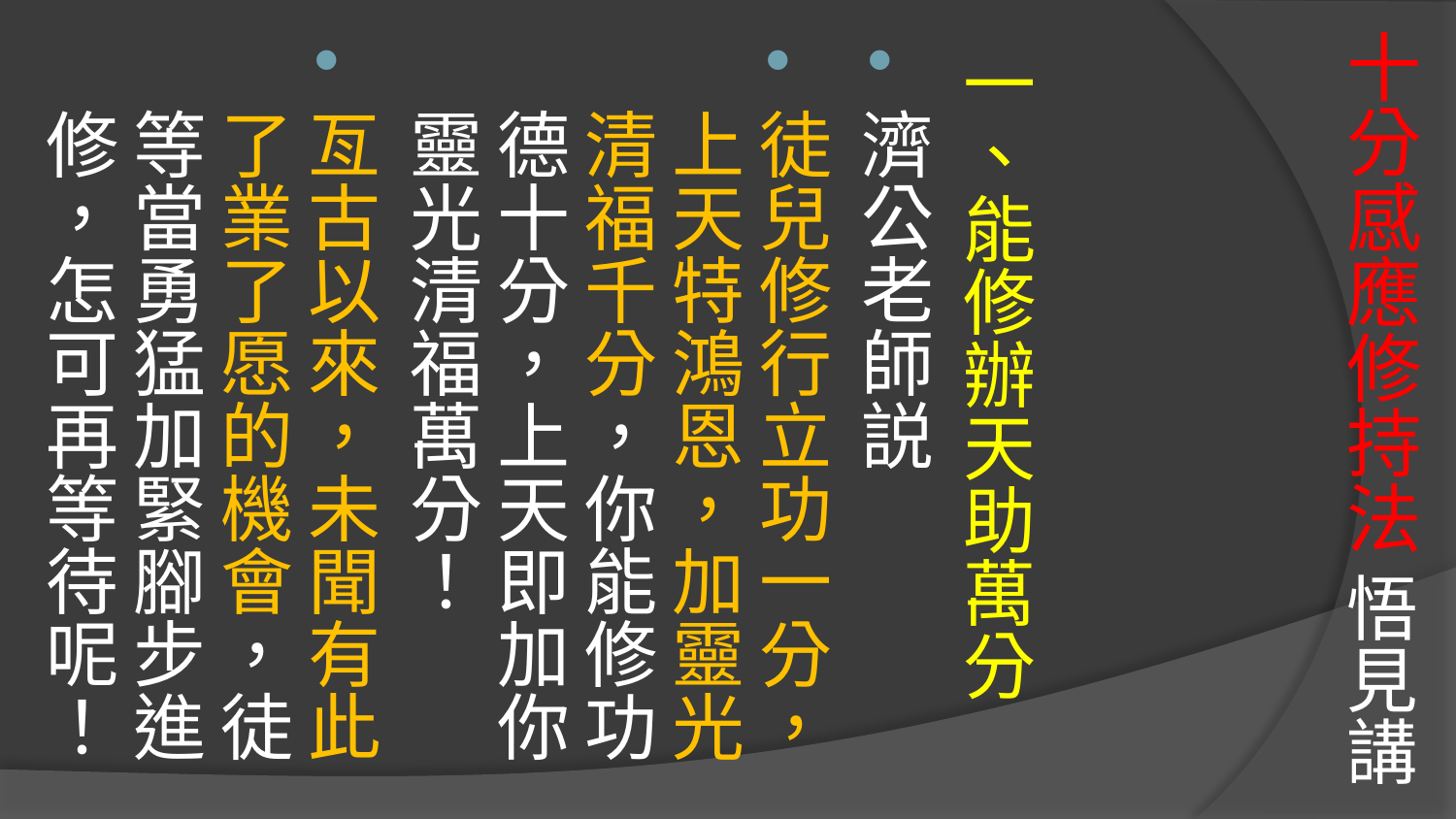

# 十分感應修持法 悟見講
一、能修辦天助萬分
濟公老師説
徒兒修行立功一分，上天特鴻恩，加靈光清福千分，你能修功德十分，上天即加你靈光清福萬分！
亙古以來，未聞有此了業了愿的機會，徒等當勇猛加緊腳步進修，怎可再等待呢！